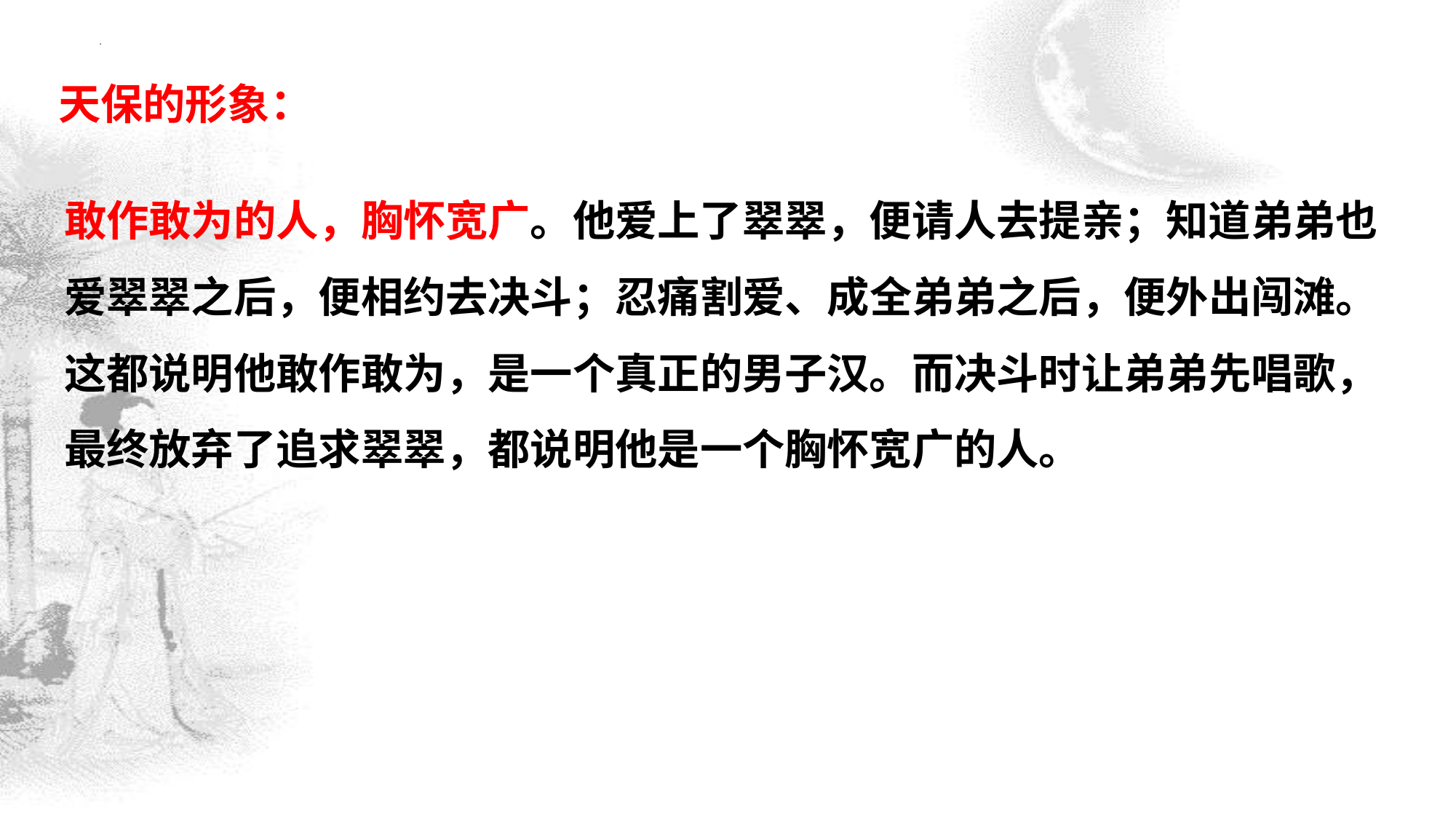

天保的形象：
敢作敢为的人，胸怀宽广。他爱上了翠翠，便请人去提亲；知道弟弟也爱翠翠之后，便相约去决斗；忍痛割爱、成全弟弟之后，便外出闯滩。这都说明他敢作敢为，是一个真正的男子汉。而决斗时让弟弟先唱歌，最终放弃了追求翠翠，都说明他是一个胸怀宽广的人。